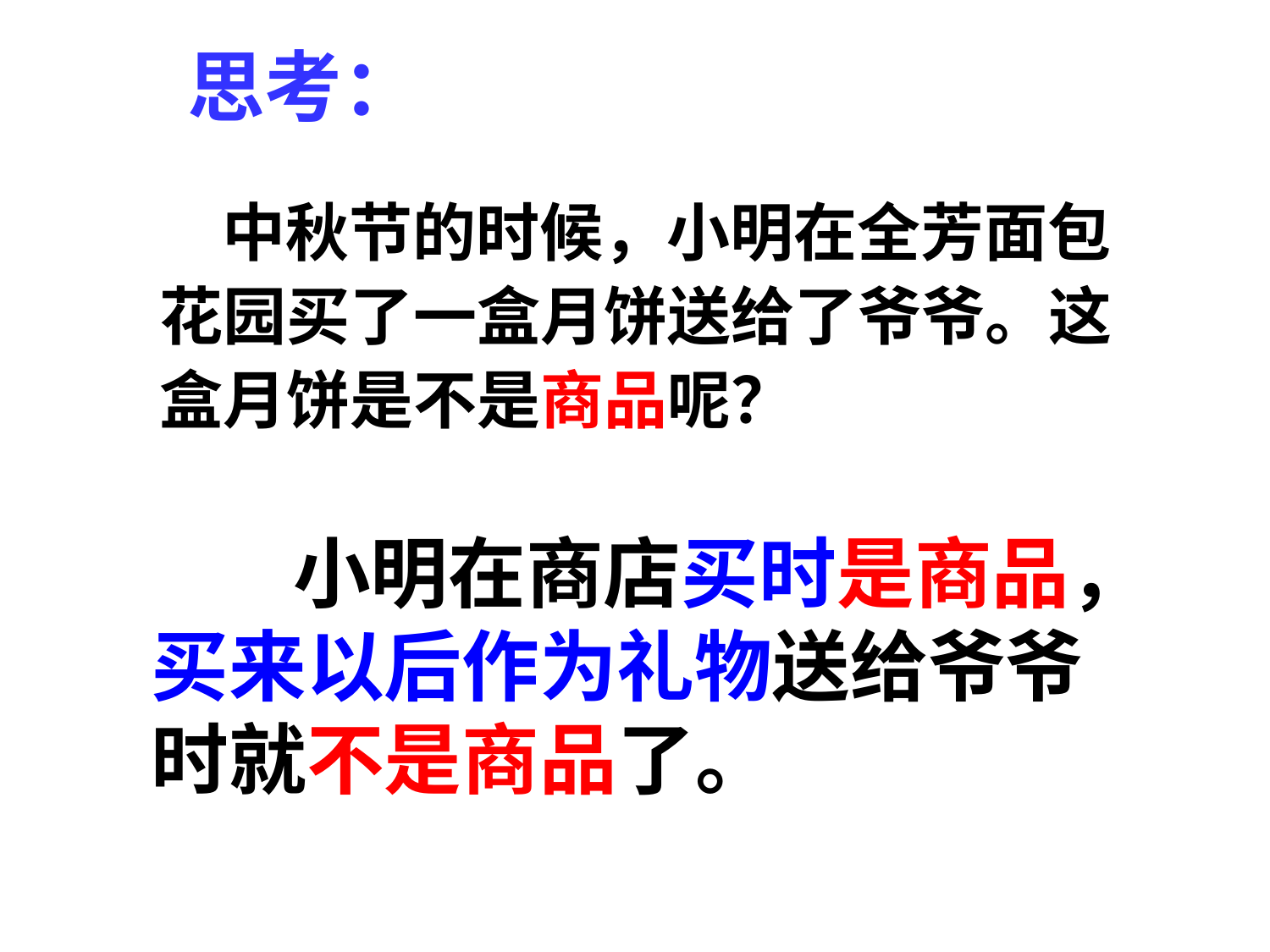

思考：
   中秋节的时候，小明在全芳面包花园买了一盒月饼送给了爷爷。这盒月饼是不是商品呢？
       小明在商店买时是商品，买来以后作为礼物送给爷爷时就不是商品了。